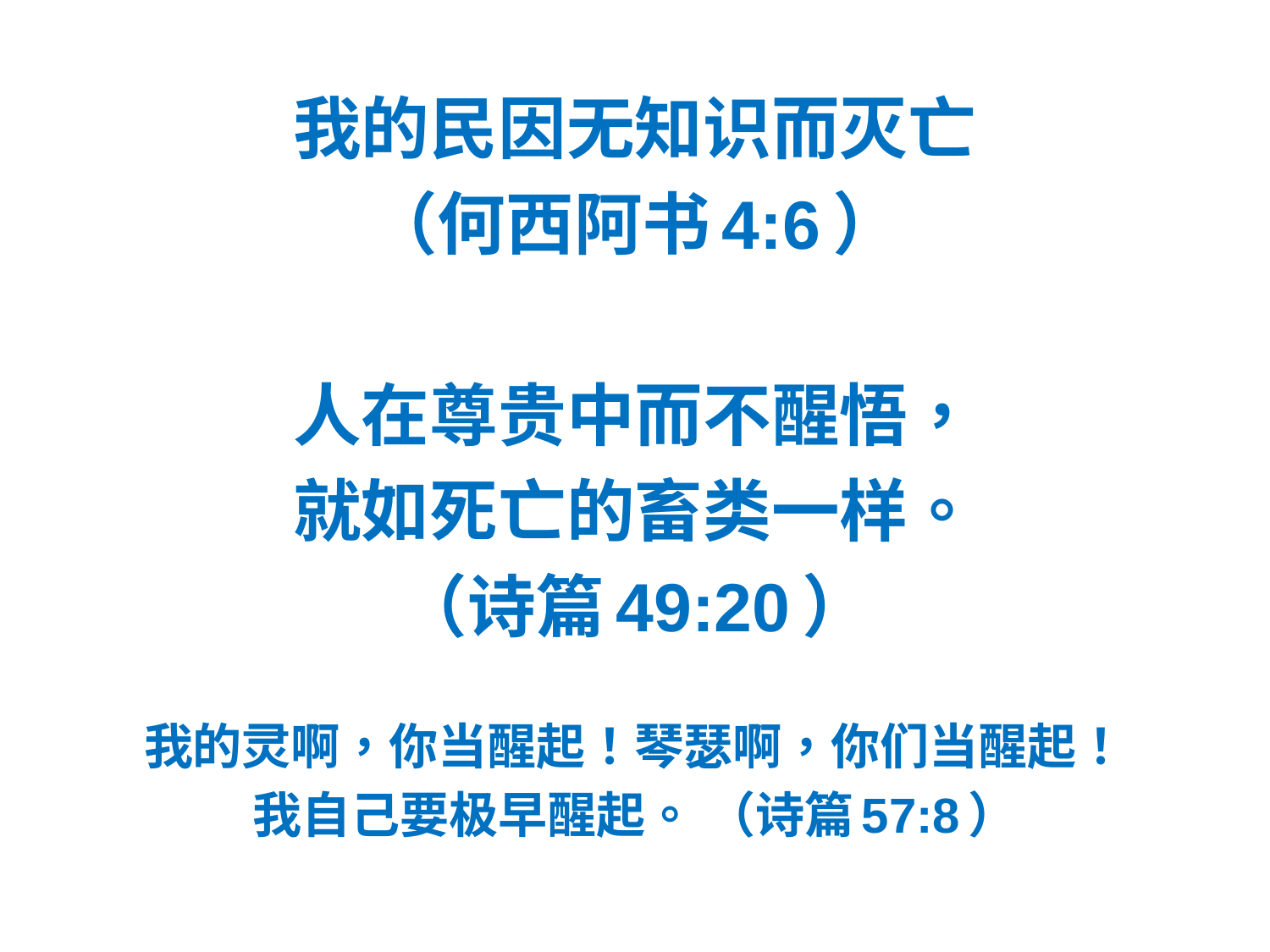

#
我的民因无知识而灭亡
（何西阿书4:6）

人在尊贵中而不醒悟，
就如死亡的畜类一样。
（诗篇49:20）

我的灵啊，你当醒起！琴瑟啊，你们当醒起！
我自己要极早醒起。 （诗篇57:8）